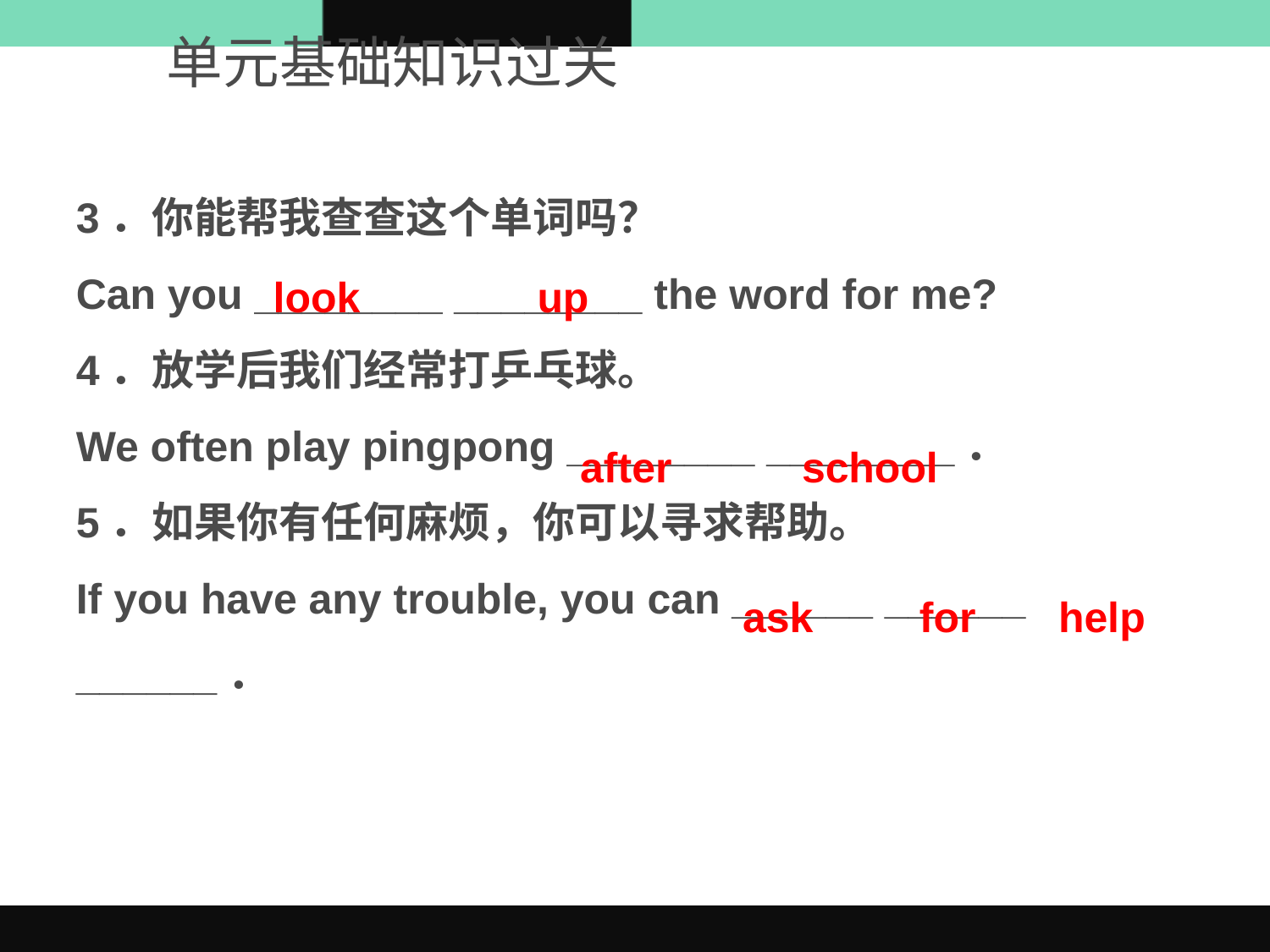

单元基础知识过关
3．你能帮我查查这个单词吗？
Can you ________ ________ the word for me?
4．放学后我们经常打乒乓球。
We often play ping­pong ________ ________．
5．如果你有任何麻烦，你可以寻求帮助。
If you have any trouble, you can ______ ______ ______．
look               up
after           school
ask         for       help